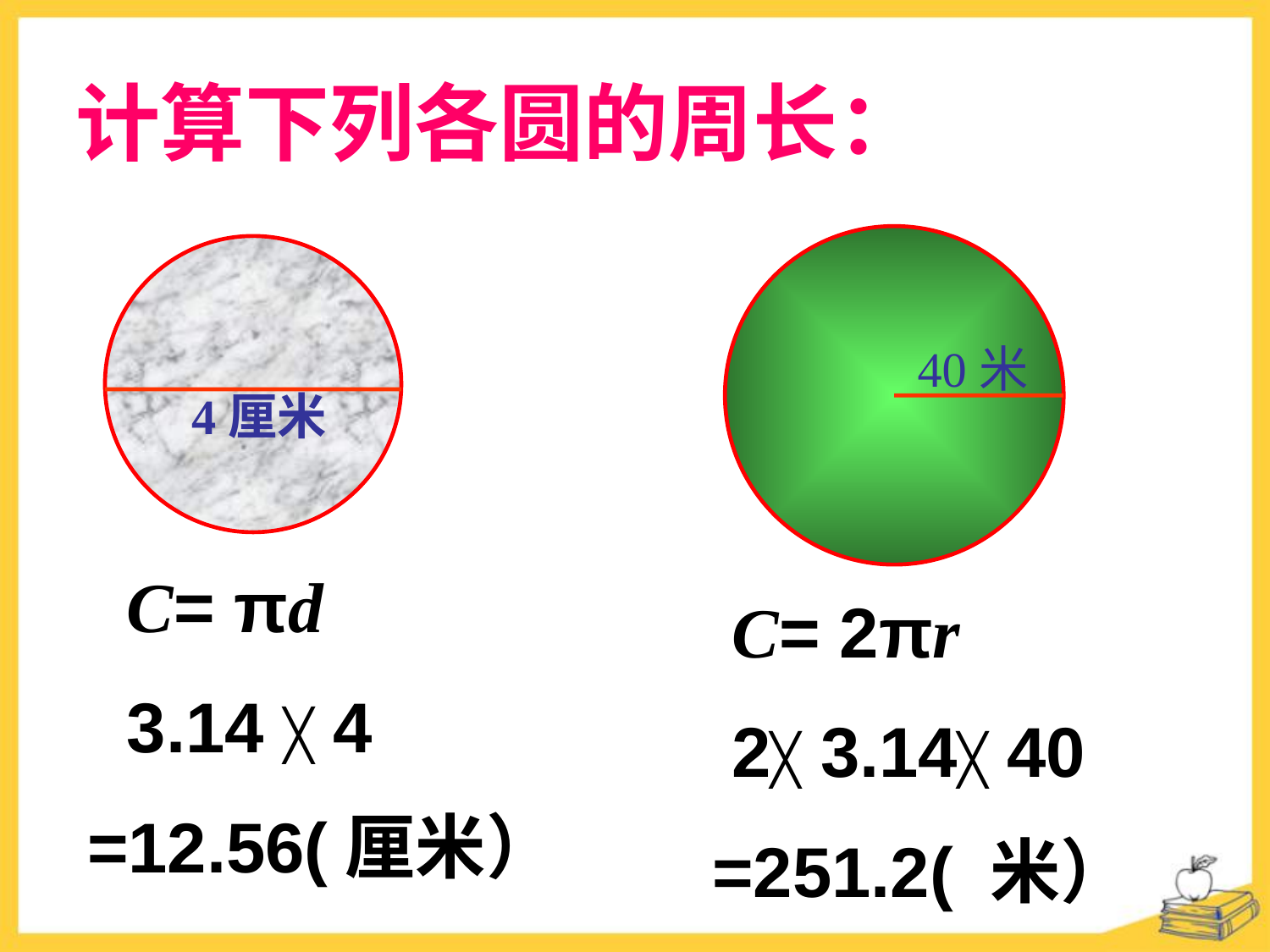

计算下列各圆的周长：

40米

4厘米

  C= πd
  3.14 ╳ 4
=12.56(厘米）

 C= 2πr
 2╳ 3.14╳ 40
=251.2( 米）